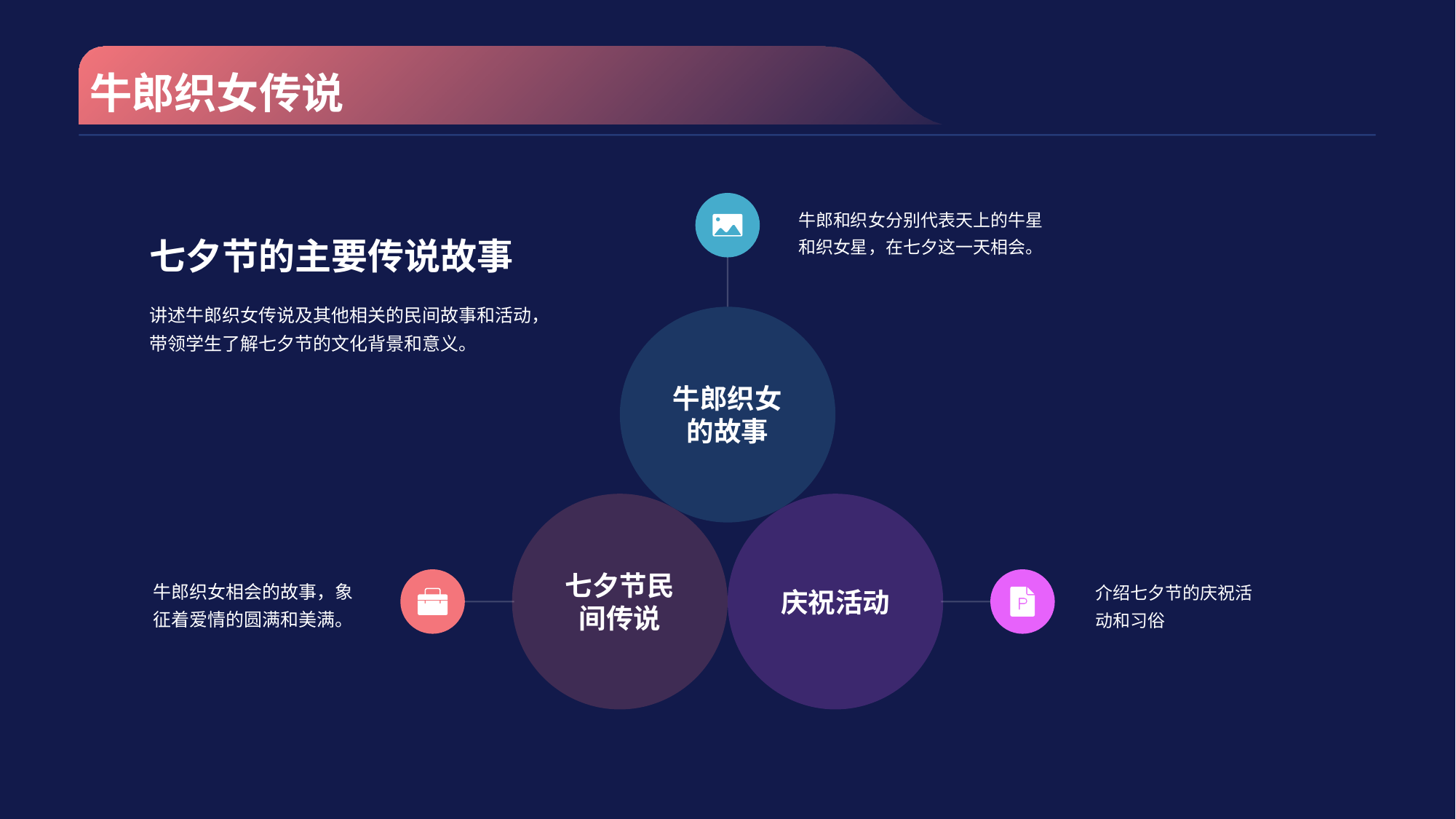

# 牛郎织女传说
牛郎和织女分别代表天上的牛星和织女星，在七夕这一天相会。

牛郎织女的故事
七夕节民间传说

牛郎织女相会的故事，象征着爱情的圆满和美满。
庆祝活动

介绍七夕节的庆祝活动和习俗
七夕节的主要传说故事
讲述牛郎织女传说及其他相关的民间故事和活动，带领学生了解七夕节的文化背景和意义。